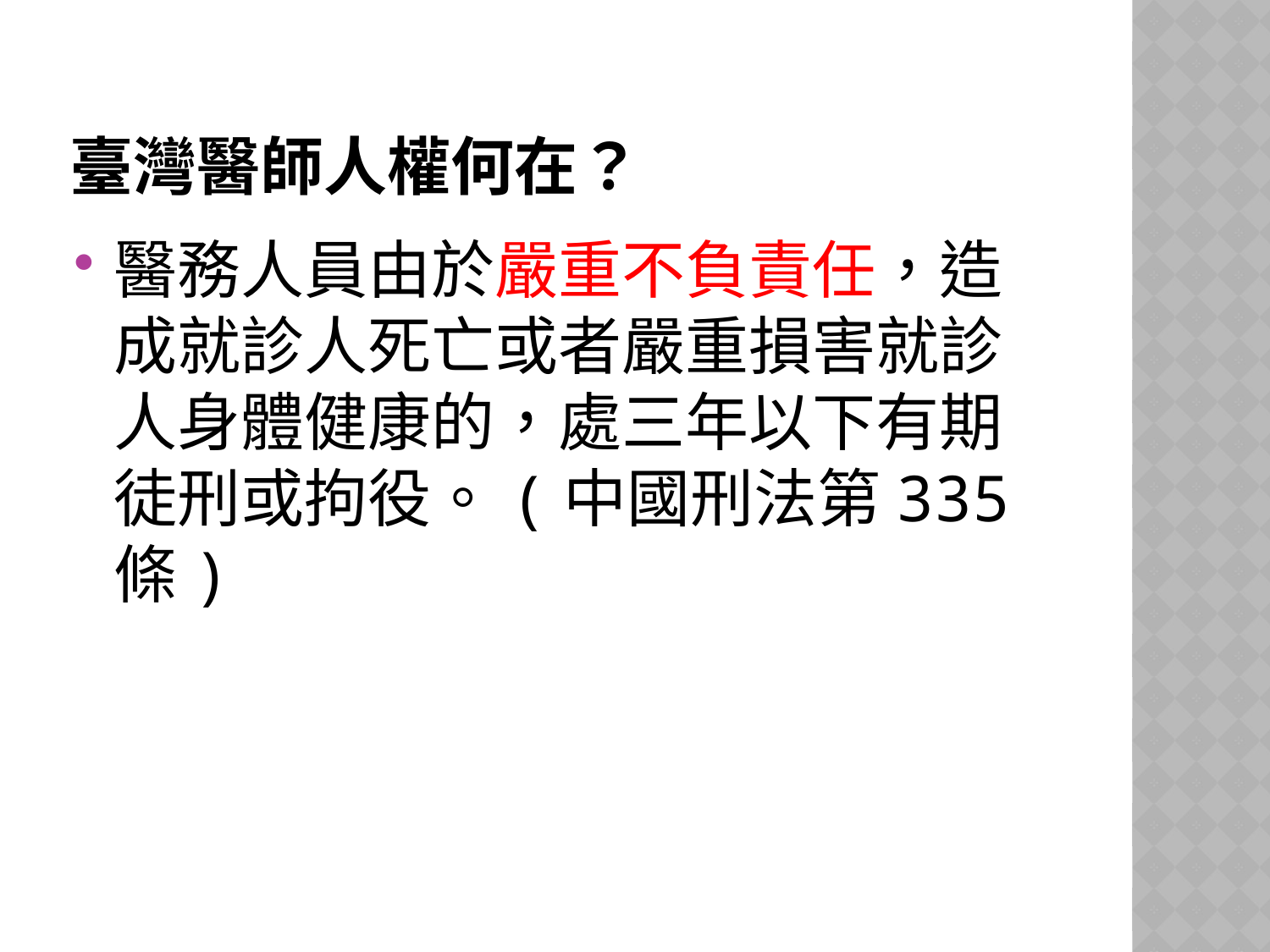

# 臺灣醫師人權何在？
醫務人員由於嚴重不負責任，造成就診人死亡或者嚴重損害就診人身體健康的，處三年以下有期徒刑或拘役。(中國刑法第335條)